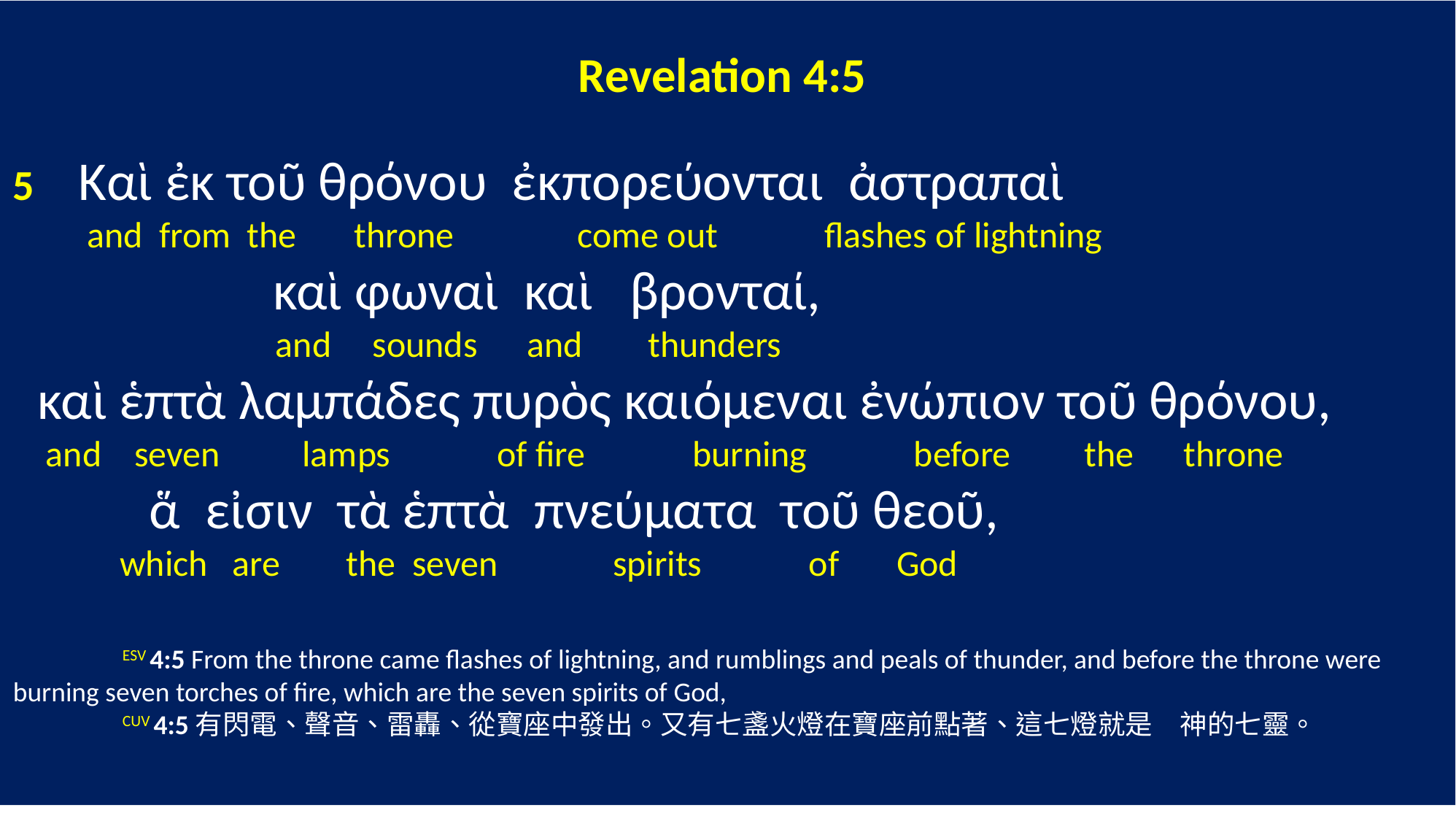

Revelation 4:5

5    Καὶ ἐκ τοῦ θρόνου  ἐκπορεύονται  ἀστραπαὶ
         and  from  the       throne               come out             flashes of lightning
                     καὶ φωναὶ  καὶ   βρονταί,
                                and     sounds      and        thunders
  καὶ ἑπτὰ λαμπάδες πυρὸς καιόμεναι ἐνώπιον τοῦ θρόνου,
    and    seven          lamps             of fire             burning             before         the      throne
           ἅ  εἰσιν  τὰ ἑπτὰ  πνεύματα  τοῦ θεοῦ,
             which   are        the  seven              spirits             of       God

	ESV 4:5 From the throne came flashes of lightning, and rumblings and peals of thunder, and before the throne were burning seven torches of fire, which are the seven spirits of God,
	CUV 4:5有閃電、聲音、雷轟、從寶座中發出。又有七盞火燈在寶座前點著、這七燈就是　神的七靈。